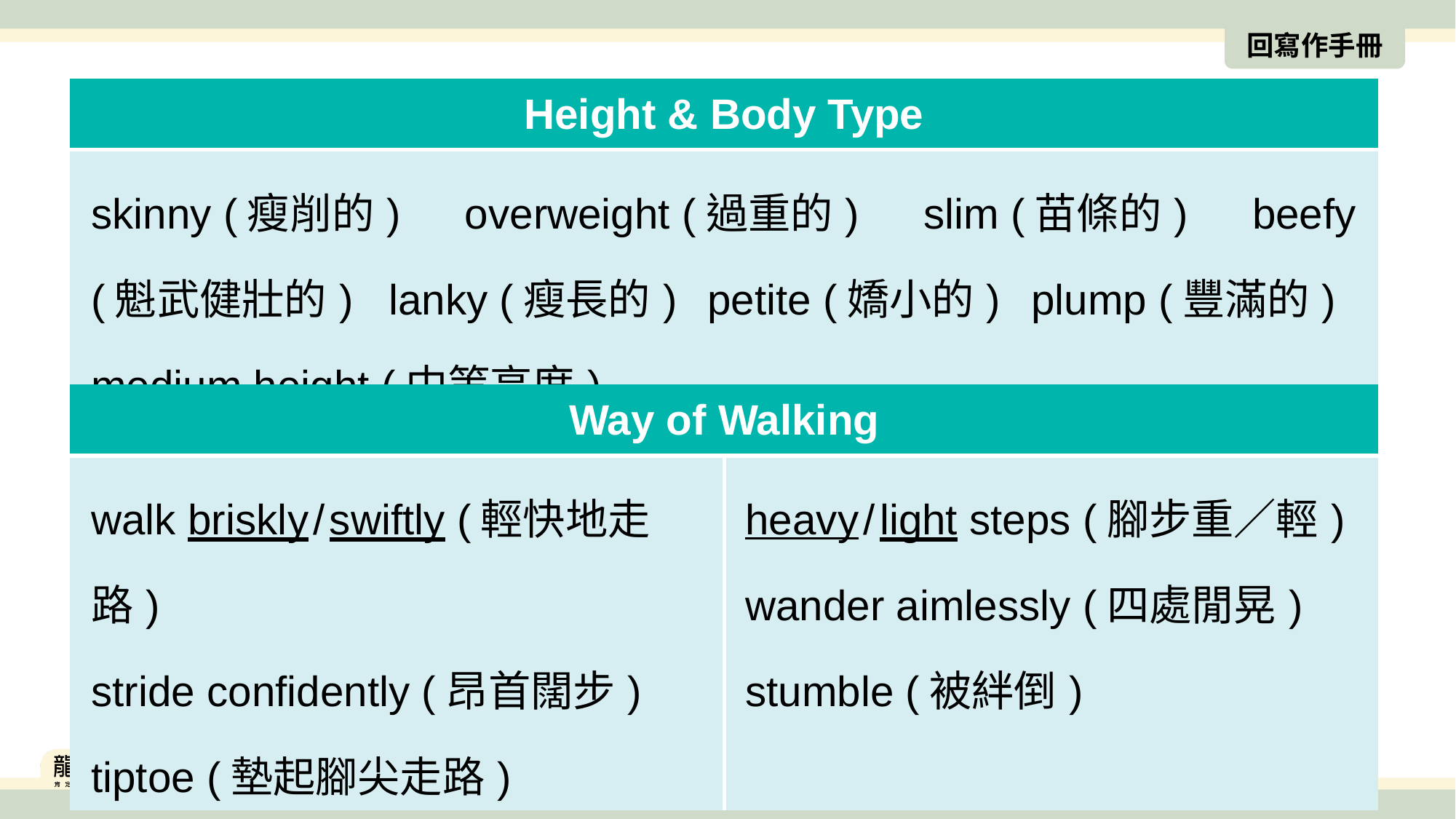

回寫作手冊
| Height & Body Type |
| --- |
| skinny (瘦削的)　overweight (過重的)　slim (苗條的)　beefy (魁武健壯的) lanky (瘦長的) petite (嬌小的) plump (豐滿的) medium height (中等高度) |
| Way of Walking |  |
| --- | --- |
| walk briskly/swiftly (輕快地走路) stride confidently (昂首闊步) tiptoe (墊起腳尖走路) | heavy/light steps (腳步重／輕) wander aimlessly (四處閒晃) stumble (被絆倒) |